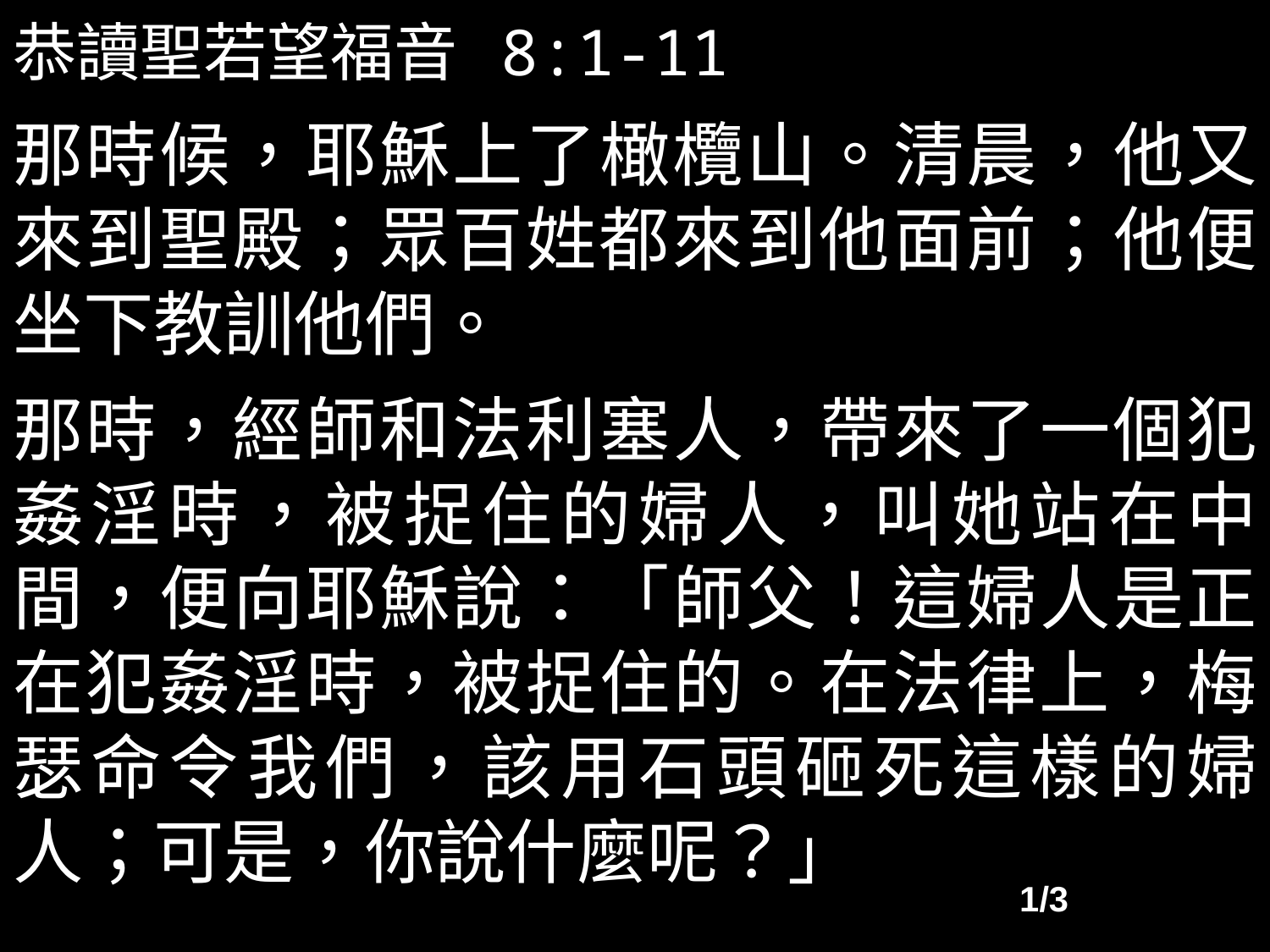

恭讀聖若望福音  8:1-11
那時候，耶穌上了橄欖山。清晨，他又來到聖殿；眾百姓都來到他面前；他便坐下教訓他們。
那時，經師和法利塞人，帶來了一個犯姦淫時，被捉住的婦人，叫她站在中間，便向耶穌說：「師父！這婦人是正在犯姦淫時，被捉住的。在法律上，梅瑟命令我們，該用石頭砸死這樣的婦人；可是，你說什麼呢？」
1/3